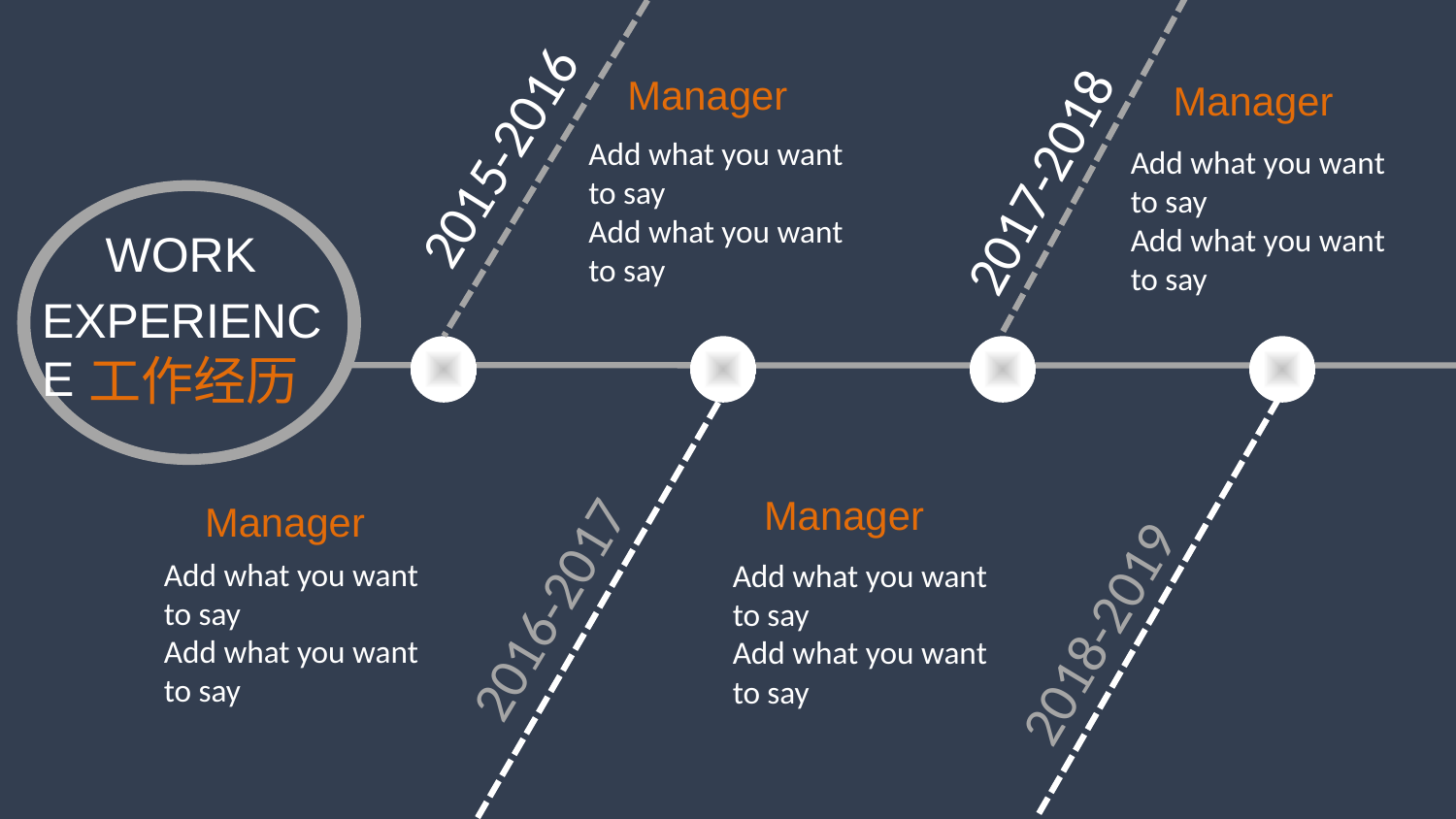

Manager
Manager
2015-2016
2017-2018
Add what you want to say
Add what you want to say
Add what you want to say
Add what you want to say

WORK
EXPERIENCE

工作经历

Manager
Manager
2016-2017
Add what you want to say
Add what you want to say
Add what you want to say
Add what you want to say
2018-2019